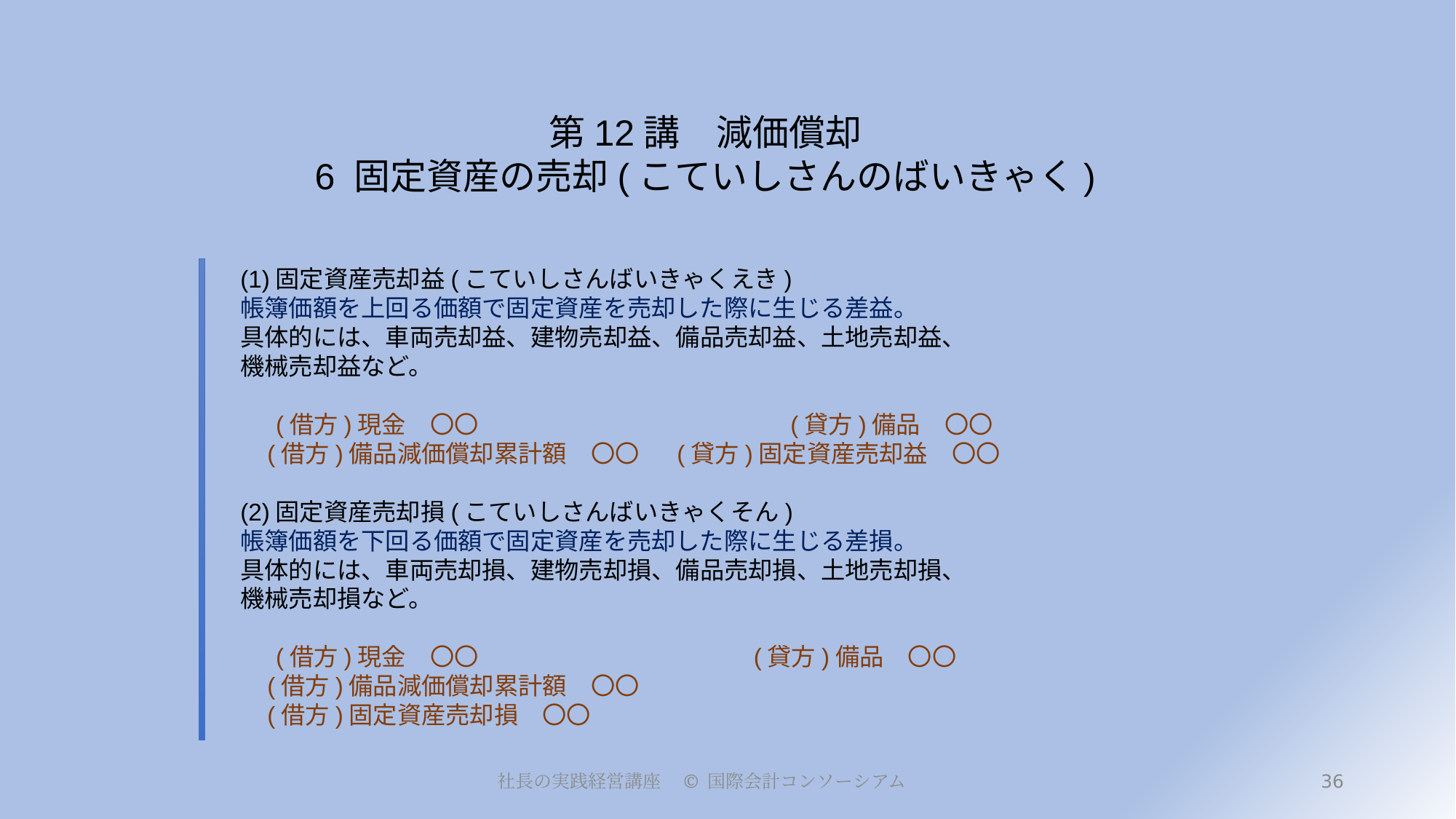

# 第12講　減価償却 6 固定資産の売却(こていしさんのばいきゃく)

(1)固定資産売却益(こていしさんばいきゃくえき)
帳簿価額を上回る価額で固定資産を売却した際に生じる差益。
具体的には、車両売却益、建物売却益、備品売却益、土地売却益、
機械売却益など。

　 (借方)現金　〇〇		 　　　　 (貸方)備品　〇〇
    (借方)備品減価償却累計額　〇〇 	(貸方)固定資産売却益　〇〇

(2)固定資産売却損(こていしさんばいきゃくそん)
帳簿価額を下回る価額で固定資産を売却した際に生じる差損。
具体的には、車両売却損、建物売却損、備品売却損、土地売却損、
機械売却損など。

　 (借方)現金　〇〇		             (貸方)備品　〇〇
    (借方)備品減価償却累計額　〇〇
    (借方)固定資産売却損　〇〇
36
社長の実践経営講座　© 国際会計コンソーシアム